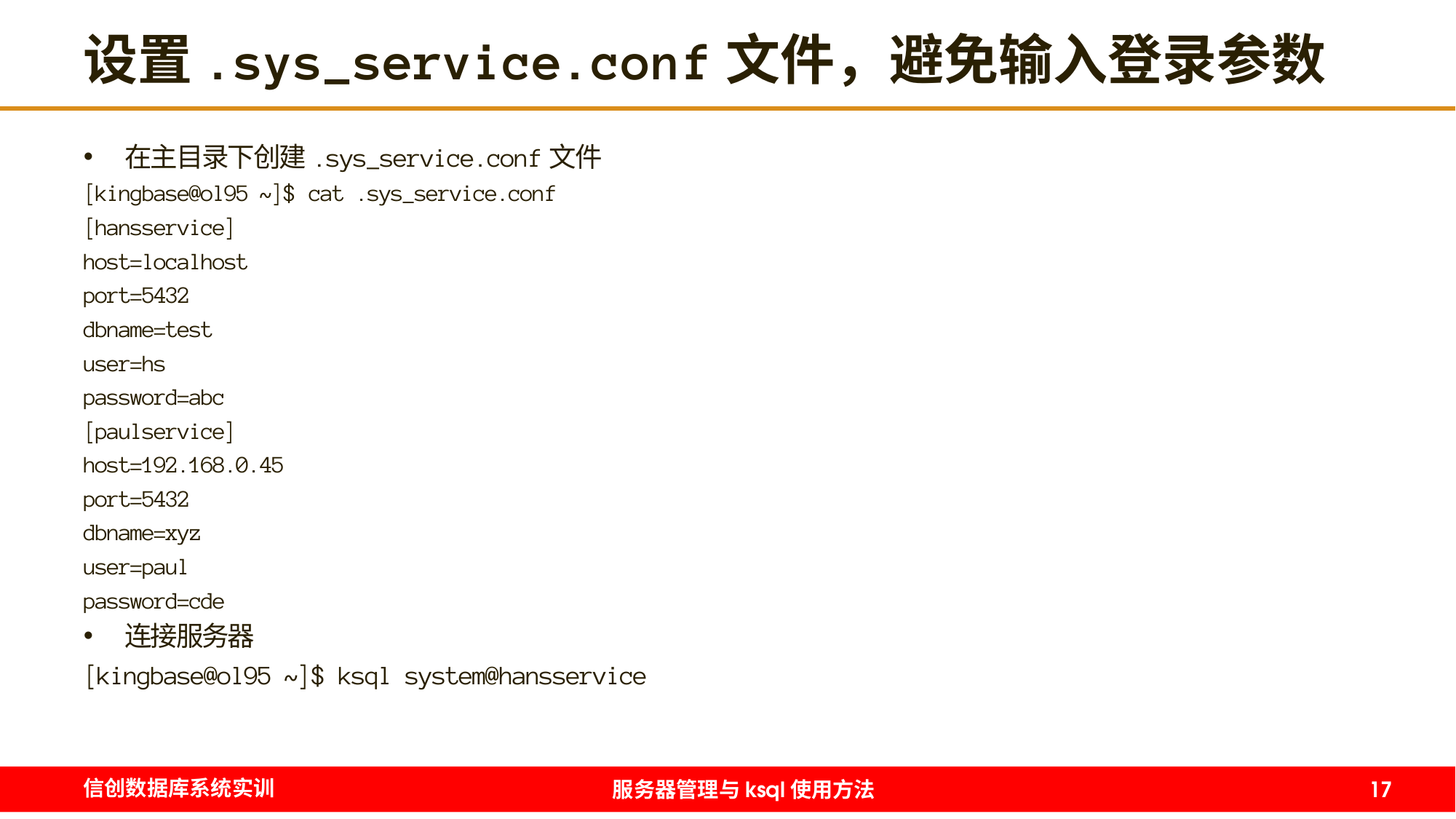

# 设置.sys_service.conf文件，避免输入登录参数
在主目录下创建.sys_service.conf文件
[kingbase@ol95 ~]$ cat .sys_service.conf
[hansservice]
host=localhost
port=5432
dbname=test
user=hs
password=abc
[paulservice]
host=192.168.0.45
port=5432
dbname=xyz
user=paul
password=cde
连接服务器
[kingbase@ol95 ~]$ ksql system@hansservice